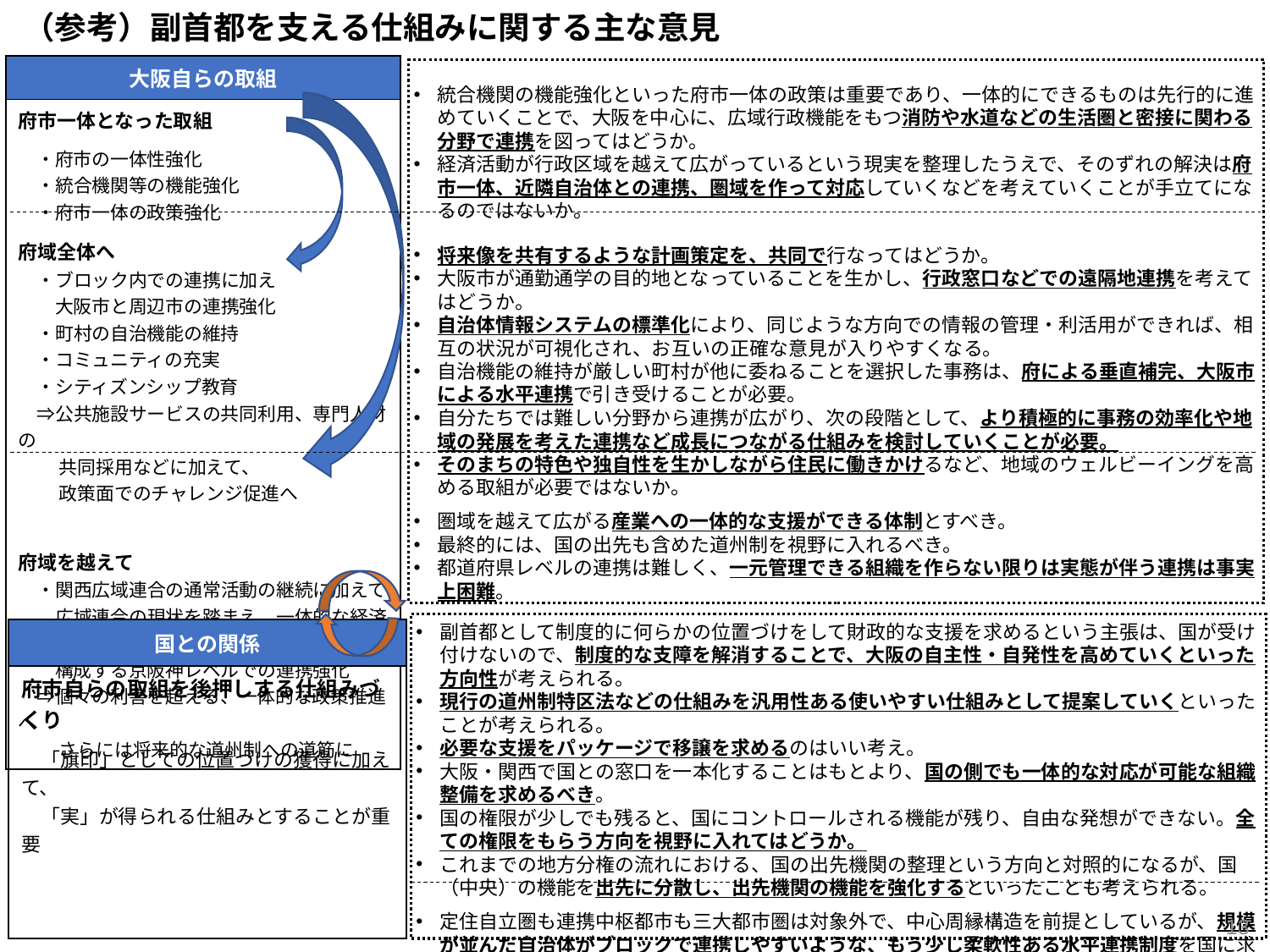

（参考）副首都を支える仕組みに関する主な意見
| 大阪自らの取組 |
| --- |
| 府市一体となった取組 　・府市の一体性強化 　・統合機関等の機能強化 　・府市一体の政策強化 府域全体へ　　　　　　　　　 　・ブロック内での連携に加え 　　大阪市と周辺市の連携強化 　・町村の自治機能の維持 　・コミュニティの充実 　・シティズンシップ教育 　⇒公共施設サービスの共同利用、専門人材の 　　 共同採用などに加えて、 　　 政策面でのチャレンジ促進へ 府域を越えて 　・関西広域連合の通常活動の継続に加えて 　　広域連合の現状を踏まえ、一体的な経済圏を 　　構成する京阪神レベルでの連携強化 　⇒個々の利害を超える、一体的な政策推進へ 　　 さらには将来的な道州制への道筋に |

統合機関の機能強化といった府市一体の政策は重要であり、一体的にできるものは先行的に進めていくことで、大阪を中心に、広域行政機能をもつ消防や水道などの生活圏と密接に関わる分野で連携を図ってはどうか。
経済活動が行政区域を越えて広がっているという現実を整理したうえで、そのずれの解決は府市一体、近隣自治体との連携、圏域を作って対応していくなどを考えていくことが手立てになるのではないか。
将来像を共有するような計画策定を、共同で行なってはどうか。
大阪市が通勤通学の目的地となっていることを生かし、行政窓口などでの遠隔地連携を考えてはどうか。
自治体情報システムの標準化により、同じような方向での情報の管理・利活用ができれば、相互の状況が可視化され、お互いの正確な意見が入りやすくなる。
自治機能の維持が厳しい町村が他に委ねることを選択した事務は、府による垂直補完、大阪市による水平連携で引き受けることが必要。
自分たちでは難しい分野から連携が広がり、次の段階として、より積極的に事務の効率化や地域の発展を考えた連携など成長につながる仕組みを検討していくことが必要。
そのまちの特色や独自性を生かしながら住民に働きかけるなど、地域のウェルビーイングを高める取組が必要ではないか。
圏域を越えて広がる産業への一体的な支援ができる体制とすべき。
最終的には、国の出先も含めた道州制を視野に入れるべき。
都道府県レベルの連携は難しく、一元管理できる組織を作らない限りは実態が伴う連携は事実上困難。

副首都として制度的に何らかの位置づけをして財政的な支援を求めるという主張は、国が受け付けないので、制度的な支障を解消することで、大阪の自主性・自発性を高めていくといった方向性が考えられる。
現行の道州制特区法などの仕組みを汎用性ある使いやすい仕組みとして提案していくといったことが考えられる。
必要な支援をパッケージで移譲を求めるのはいい考え。
大阪・関西で国との窓口を一本化することはもとより、国の側でも一体的な対応が可能な組織整備を求めるべき。
国の権限が少しでも残ると、国にコントロールされる機能が残り、自由な発想ができない。全ての権限をもらう方向を視野に入れてはどうか。
これまでの地方分権の流れにおける、国の出先機関の整理という方向と対照的になるが、国（中央）の機能を出先に分散し、出先機関の機能を強化するといったことも考えられる。
定住自立圏も連携中枢都市も三大都市圏は対象外で、中心周縁構造を前提としているが、規模が並んだ自治体がブロックで連携しやすいような、もう少し柔軟性ある水平連携制度を国に求めてはどうか。

| 国との関係 |
| --- |
| 府市自らの取組を後押しする仕組みづくり 　「旗印」としての位置づけの獲得に加えて、 　「実」が得られる仕組みとすることが重要 |
13